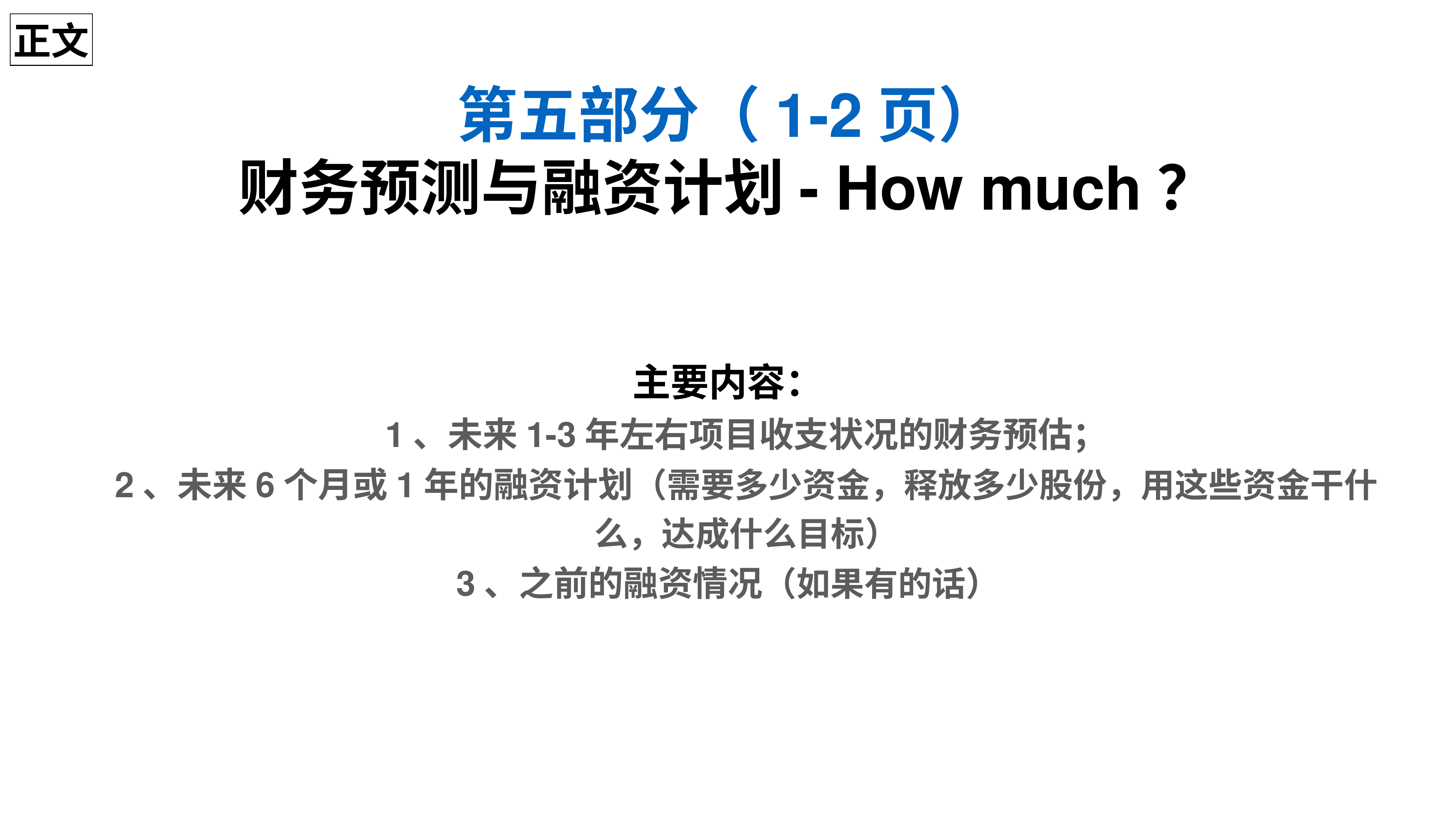

正文
第五部分（1-2页）
财务预测与融资计划- How much？
主要内容：
1、未来1-3年左右项目收支状况的财务预估；
2、未来6个月或1年的融资计划（需要多少资金，释放多少股份，用这些资金干什么，达成什么目标）
3、之前的融资情况（如果有的话）